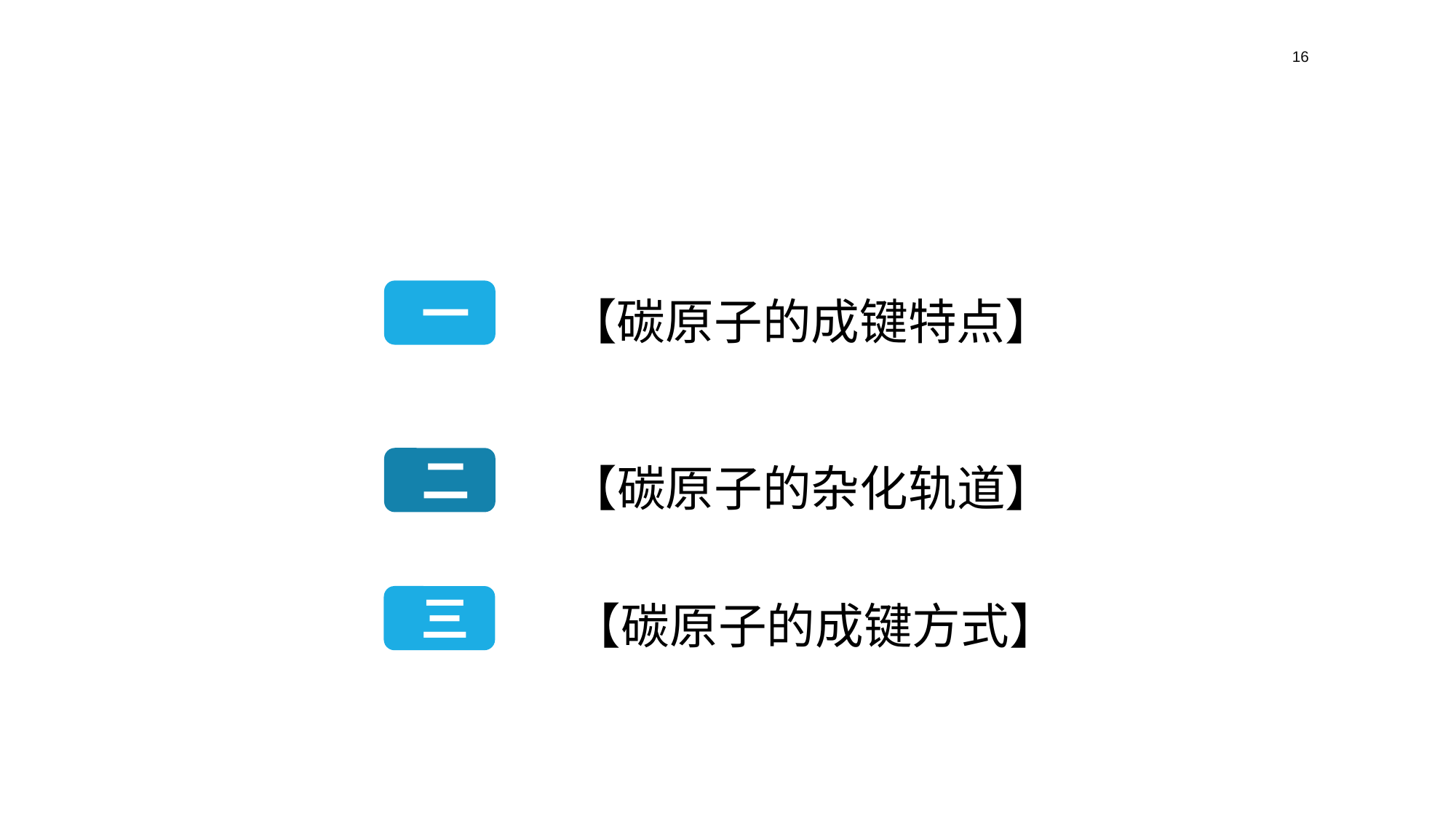

16
【碳原子的成键特点】

一
【碳原子的杂化轨道】

二
【碳原子的成键方式】

S三